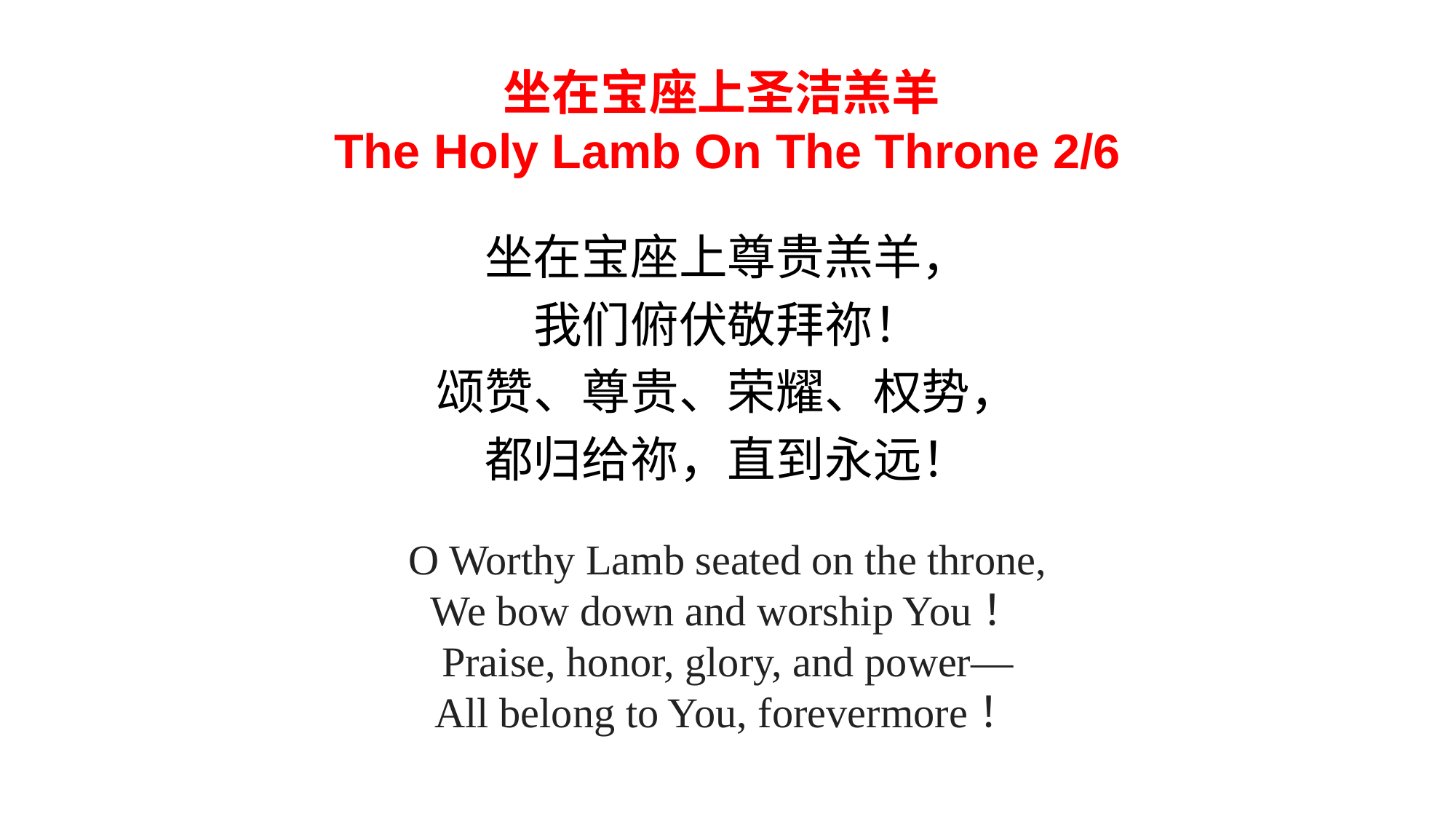

坐在宝座上圣洁羔羊
The Holy Lamb On The Throne 2/6
坐在宝座上尊贵羔羊，
我们俯伏敬拜祢！
颂赞、尊贵、荣耀、权势，
都归给祢，直到永远！

O Worthy Lamb seated on the throne,
We bow down and worship You！
Praise, honor, glory, and power—
All belong to You, forevermore！